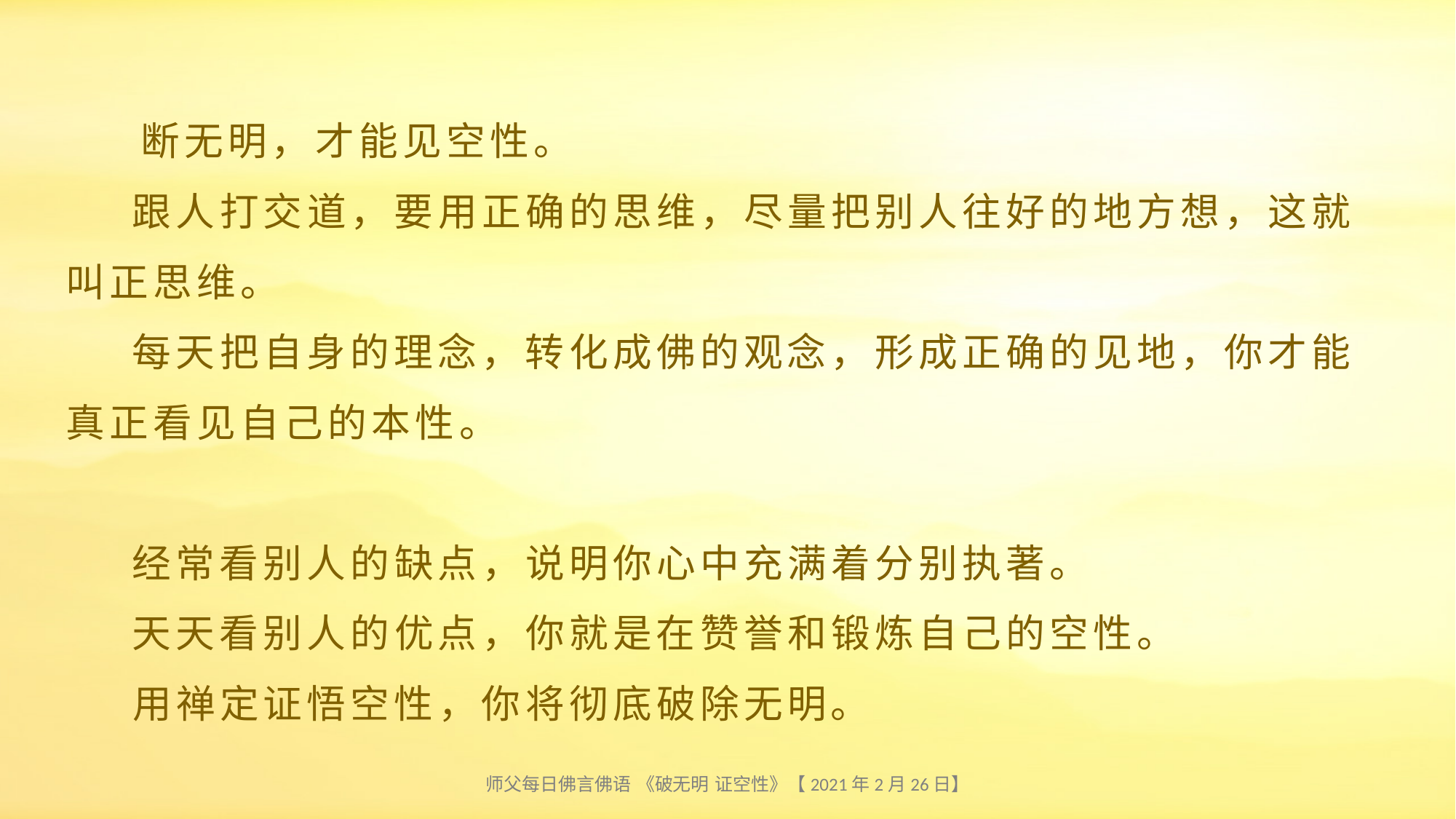

# 断无明，才能见空性。 跟人打交道，要用正确的思维，尽量把别人往好的地方想，这就叫正思维。 每天把自身的理念，转化成佛的观念，形成正确的见地，你才能真正看见自己的本性。 经常看别人的缺点，说明你心中充满着分别执著。 天天看别人的优点，你就是在赞誉和锻炼自己的空性。 用禅定证悟空性，你将彻底破除无明。
师父每日佛言佛语 《破无明 证空性》【2021年2月26日】